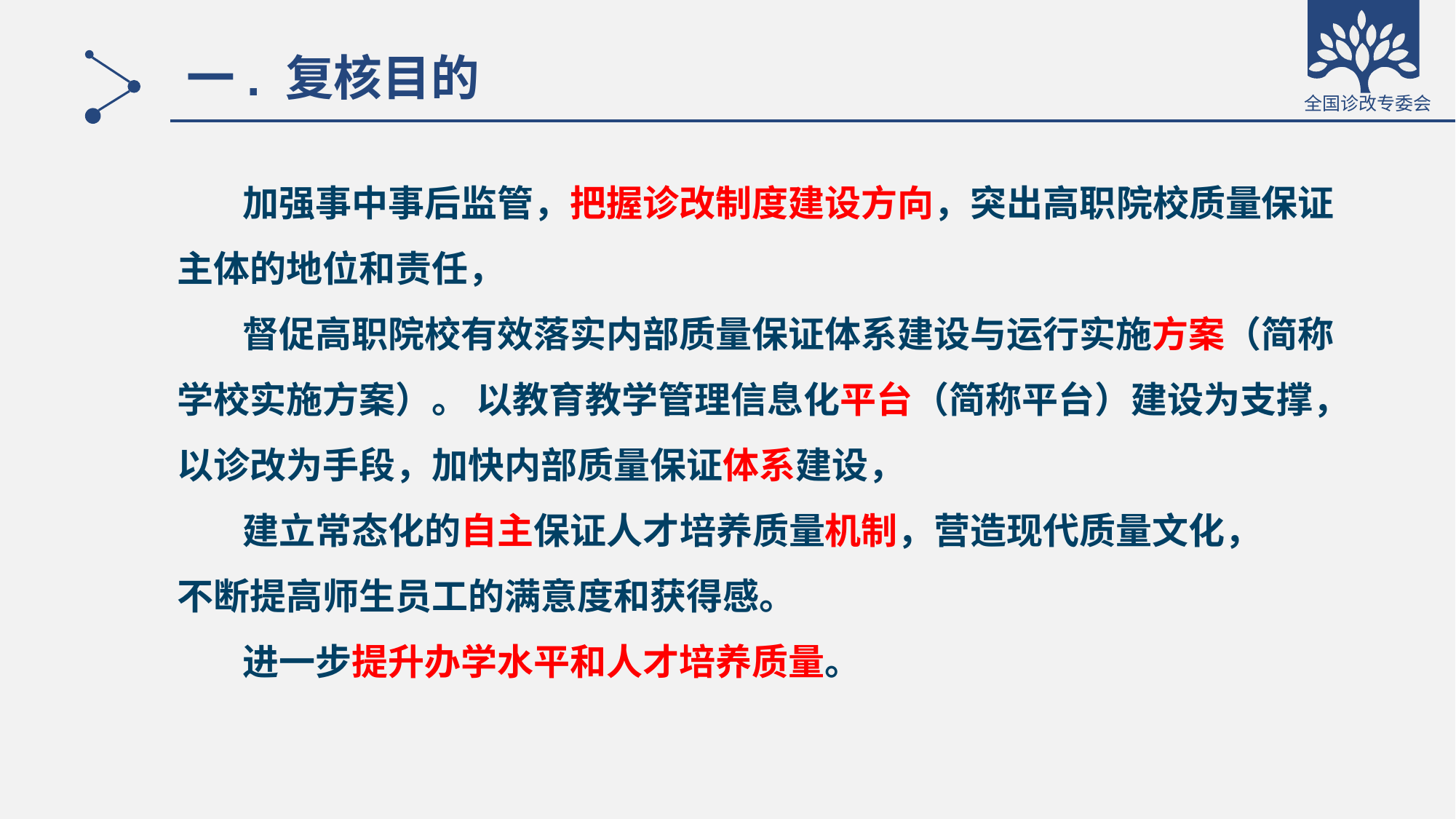

# 一. 复核目的
       加强事中事后监管，把握诊改制度建设方向，突出高职院校质量保证主体的地位和责任，
       督促高职院校有效落实内部质量保证体系建设与运行实施方案（简称学校实施方案）。 以教育教学管理信息化平台（简称平台）建设为支撑，以诊改为手段，加快内部质量保证体系建设，
       建立常态化的自主保证人才培养质量机制，营造现代质量文化，
不断提高师生员工的满意度和获得感。
       进一步提升办学水平和人才培养质量。